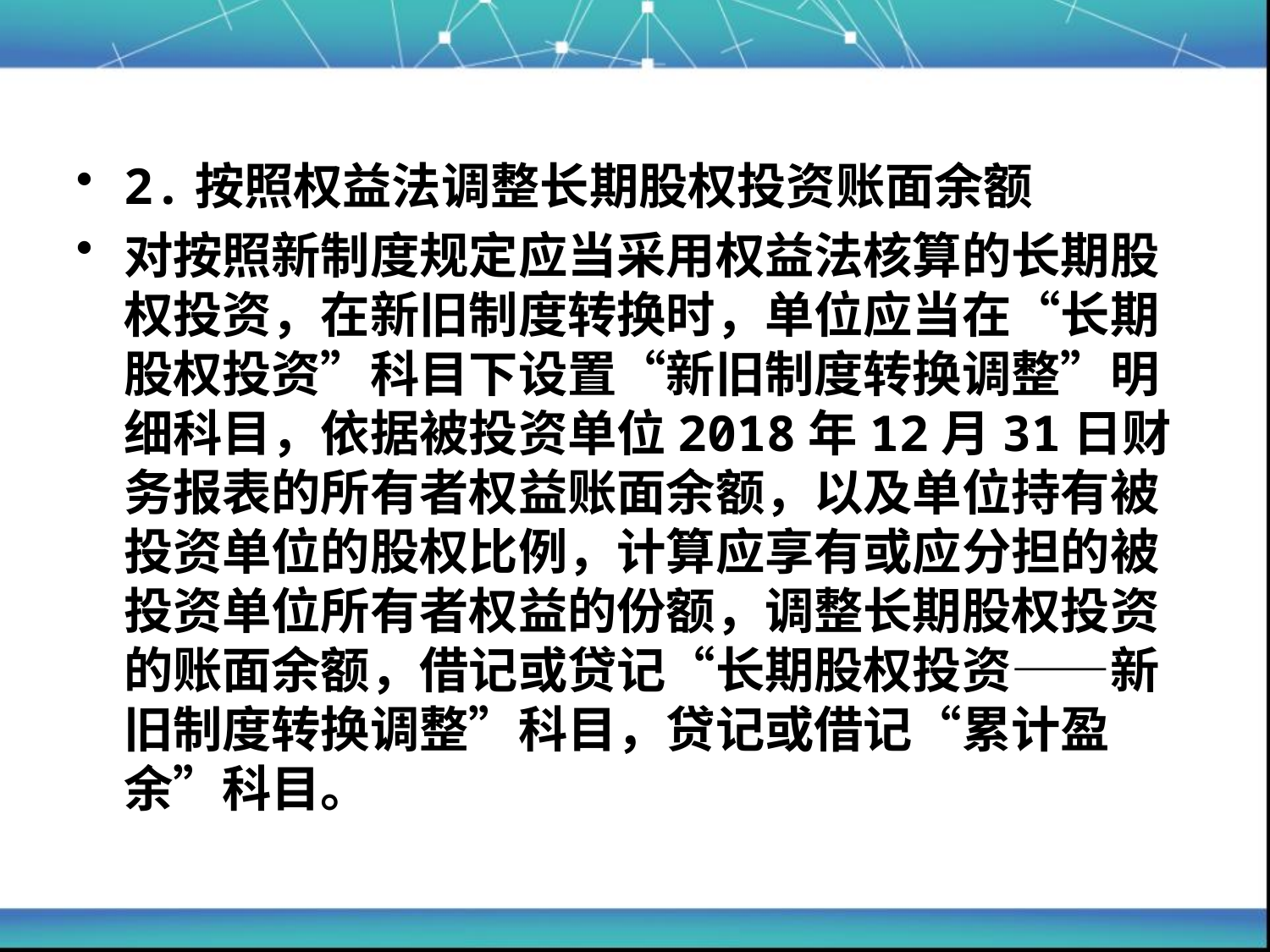

2.按照权益法调整长期股权投资账面余额
对按照新制度规定应当采用权益法核算的长期股权投资，在新旧制度转换时，单位应当在“长期股权投资”科目下设置“新旧制度转换调整”明细科目，依据被投资单位2018年12月31日财务报表的所有者权益账面余额，以及单位持有被投资单位的股权比例，计算应享有或应分担的被投资单位所有者权益的份额，调整长期股权投资的账面余额，借记或贷记“长期股权投资——新旧制度转换调整”科目，贷记或借记“累计盈余”科目。